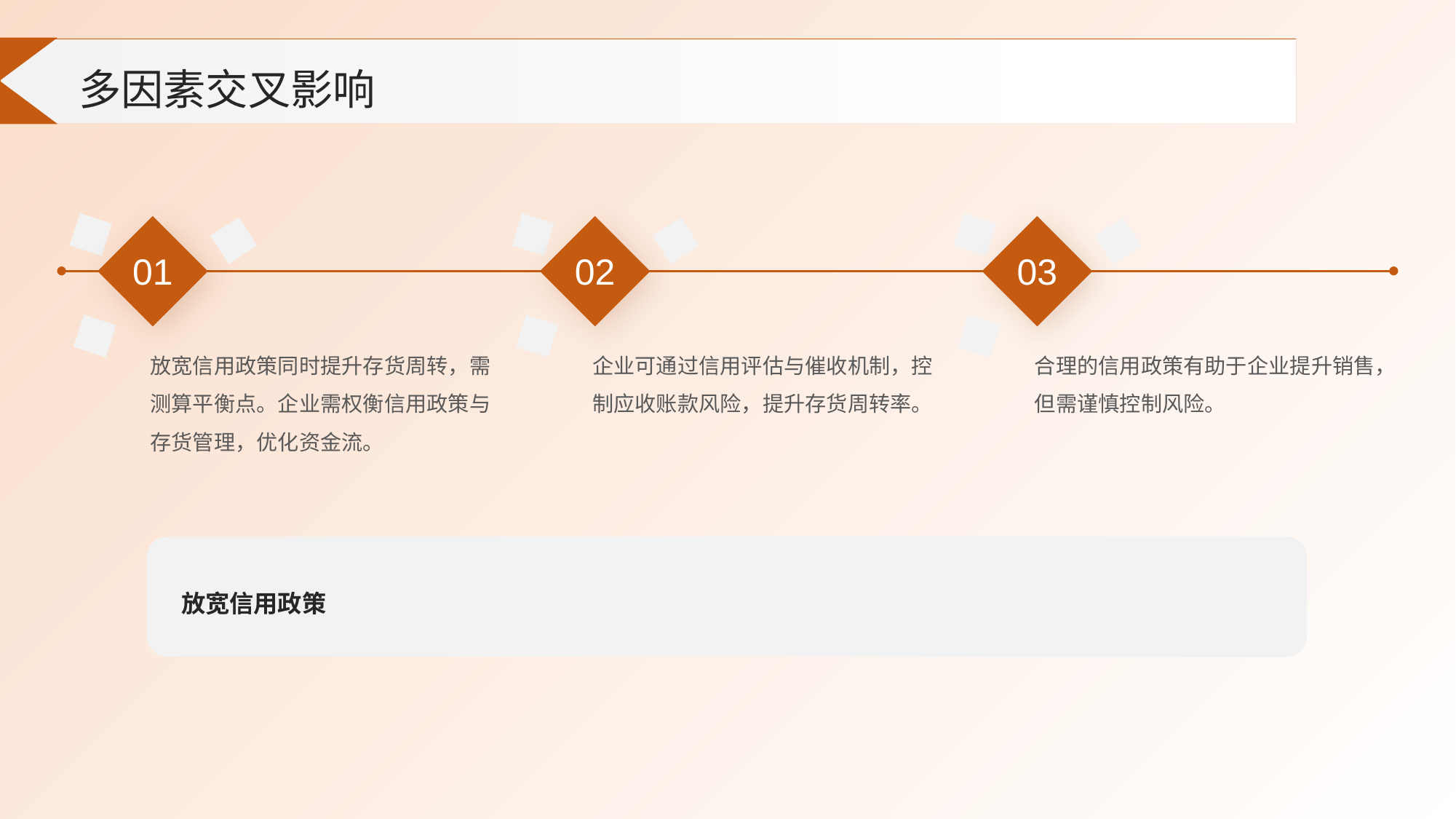

多因素交叉影响

01
02
03

放宽信用政策同时提升存货周转，需测算平衡点。企业需权衡信用政策与存货管理，优化资金流。
企业可通过信用评估与催收机制，控制应收账款风险，提升存货周转率。
合理的信用政策有助于企业提升销售，但需谨慎控制风险。

放宽信用政策